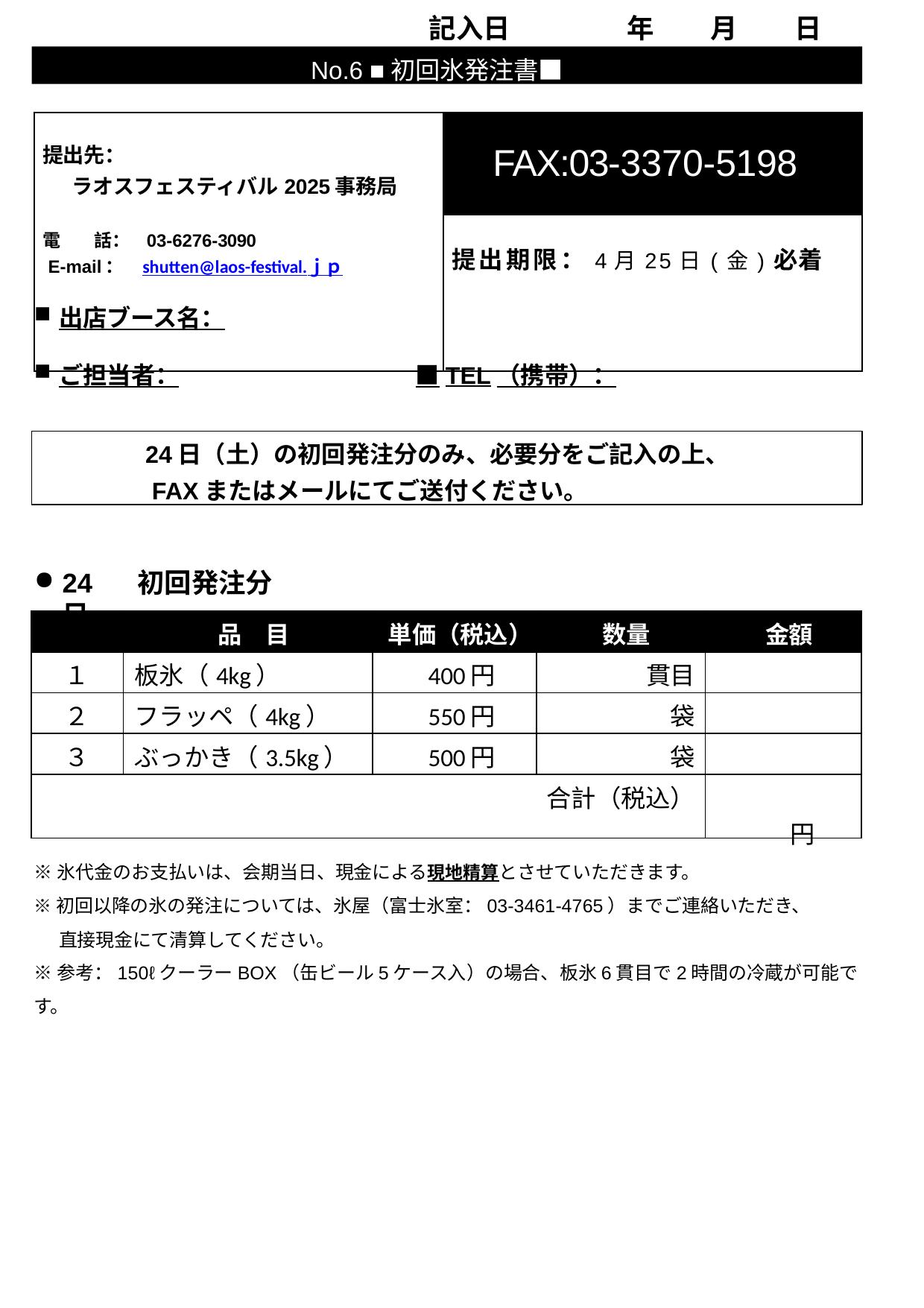

記入日	年	月	日
No.6 ■初回氷発注書■
| 提出先： ラオスフェスティバル2025事務局 電 話： 03-6276-3090 E-mail： shutten@laos-festival.ｊｐ | FAX:03-3370-5198 |
| --- | --- |
|  | 提出期限：4月25日(金)必着 |
出店ブース名：

ご担当者：	                ■TEL（携帯）：
24日（土）の初回発注分のみ、必要分をご記入の上、
 FAXまたはメールにてご送付ください。
24日
初回発注分
|  | 品　目 | 単価（税込） | 数量 | 金額 |
| --- | --- | --- | --- | --- |
| １ | 板氷（4kg） | 400円 | 貫目 |  |
| ２ | フラッペ（4kg） | 550円 | 袋 |  |
| ３ | ぶっかき（3.5kg） | 500円 | 袋 |  |
| 合計（税込） |  |  |  | 円 |
※氷代金のお支払いは、会期当日、現金による現地精算とさせていただきます。
※初回以降の氷の発注については、氷屋（富士氷室：03-3461-4765）までご連絡いただき、
直接現金にて清算してください。
※参考：150ℓクーラーBOX（缶ビール5ケース入）の場合、板氷6貫目で2時間の冷蔵が可能です。